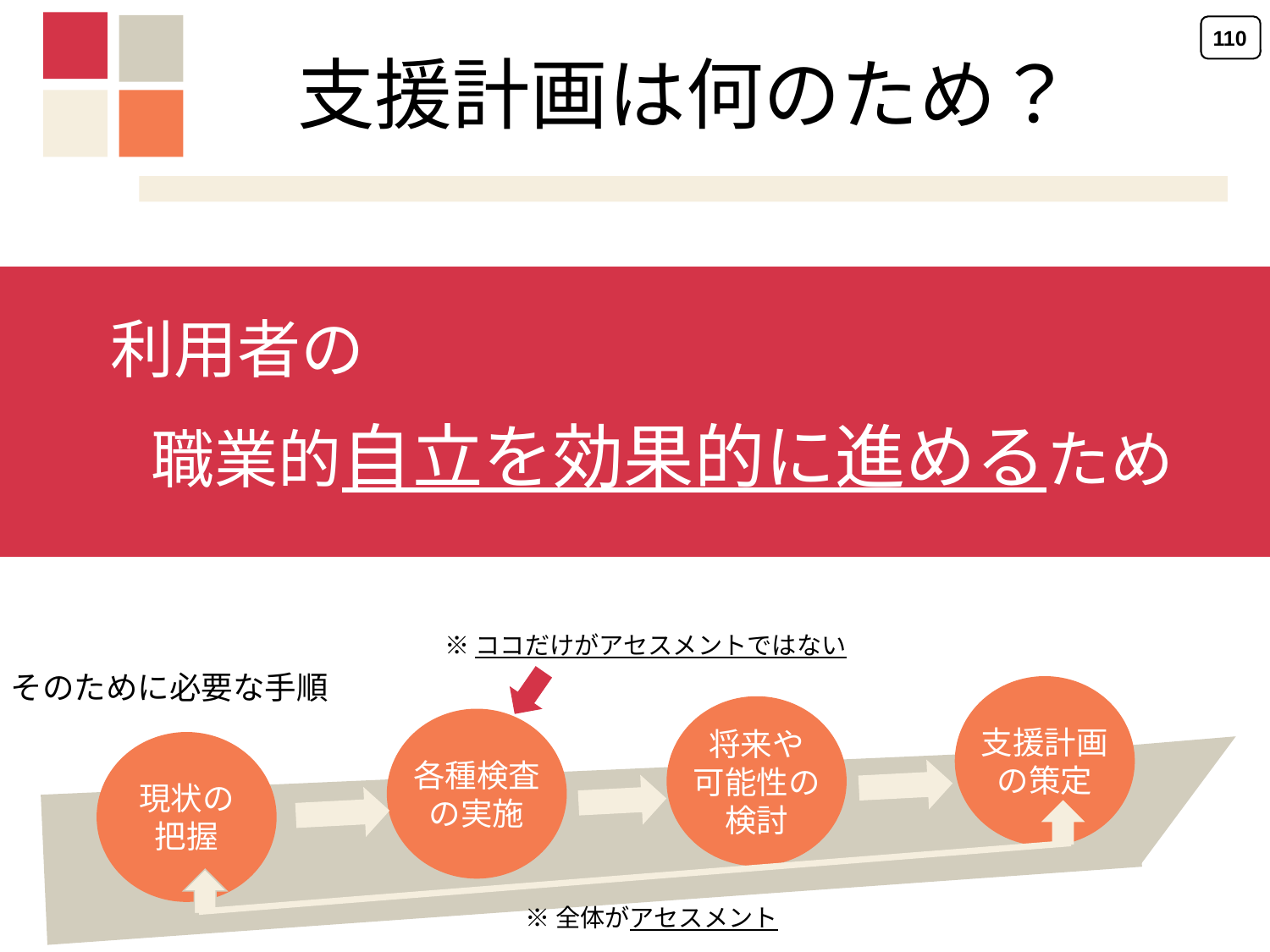

110

支援計画は何のため？

利用者の

職業的自立を効果的に進めるため
※ココだけがアセスメントではない
そのために必要な手順

支援計画
の策定
将来や
可能性の
検討
各種検査
の実施
現状の
把握

※全体がアセスメント